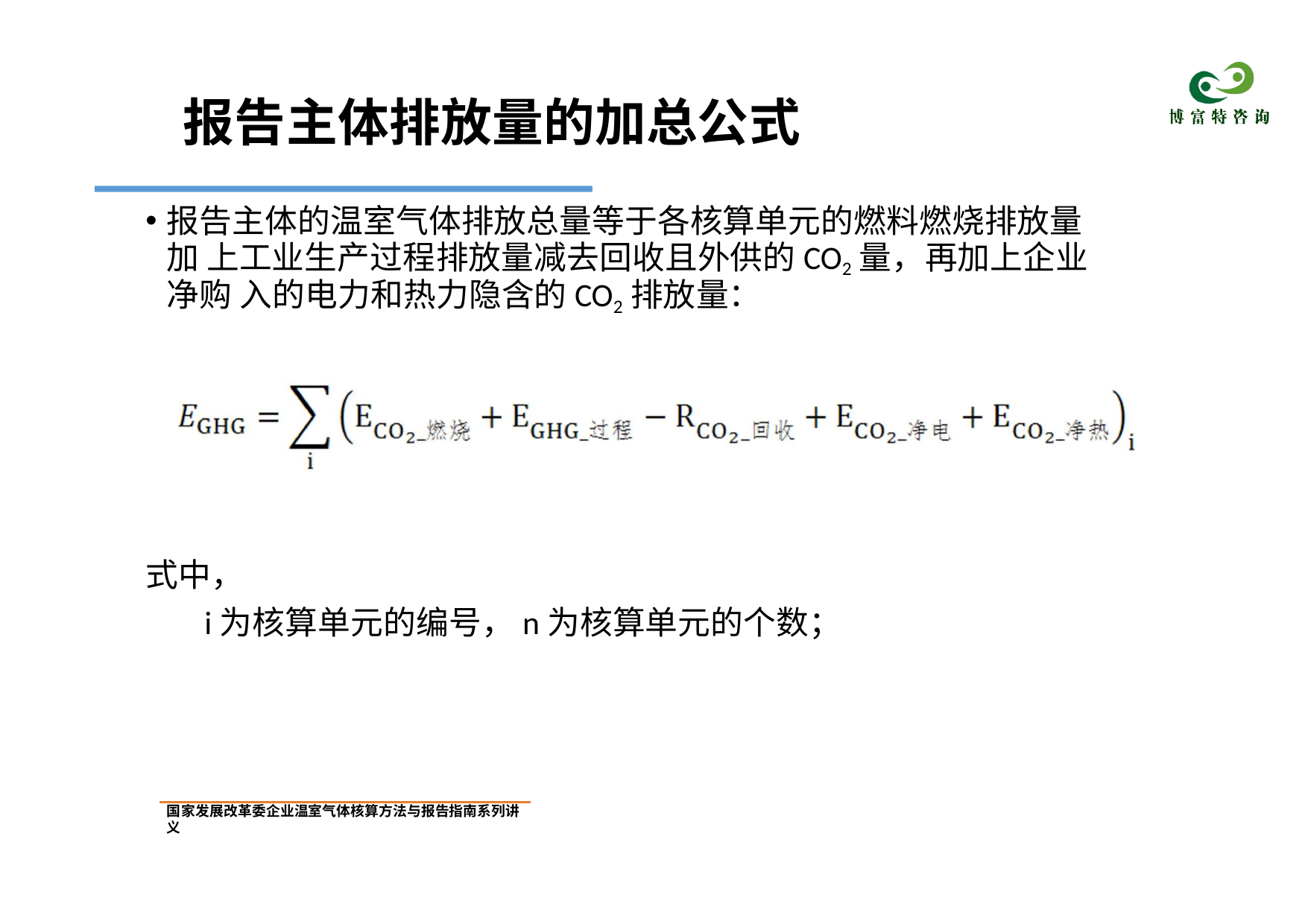

# 报告主体排放量的加总公式
报告主体的温室气体排放总量等于各核算单元的燃料燃烧排放量加 上工业生产过程排放量减去回收且外供的CO2量，再加上企业净购 入的电力和热力隐含的CO2排放量：

式中，
i为核算单元的编号，n为核算单元的个数；
国家发展改革委企业温室气体核算方法与报告指南系列讲义